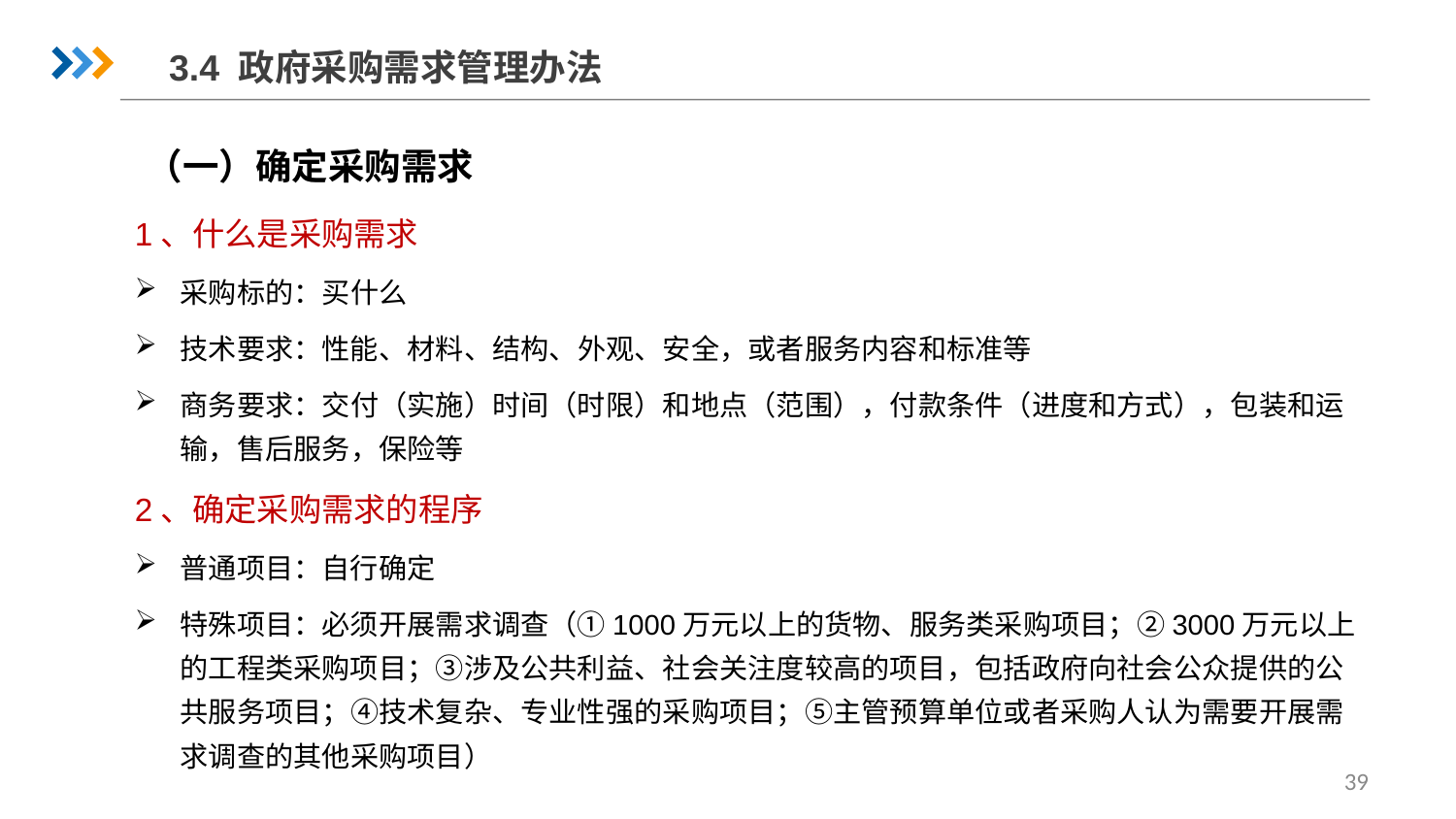

3.4 政府采购需求管理办法

（一）确定采购需求
1、什么是采购需求
采购标的：买什么
技术要求：性能、材料、结构、外观、安全，或者服务内容和标准等
商务要求：交付（实施）时间（时限）和地点（范围），付款条件（进度和方式），包装和运输，售后服务，保险等
2、确定采购需求的程序
普通项目：自行确定
特殊项目：必须开展需求调查（①1000万元以上的货物、服务类采购项目；②3000万元以上的工程类采购项目；③涉及公共利益、社会关注度较高的项目，包括政府向社会公众提供的公共服务项目；④技术复杂、专业性强的采购项目；⑤主管预算单位或者采购人认为需要开展需求调查的其他采购项目）

39